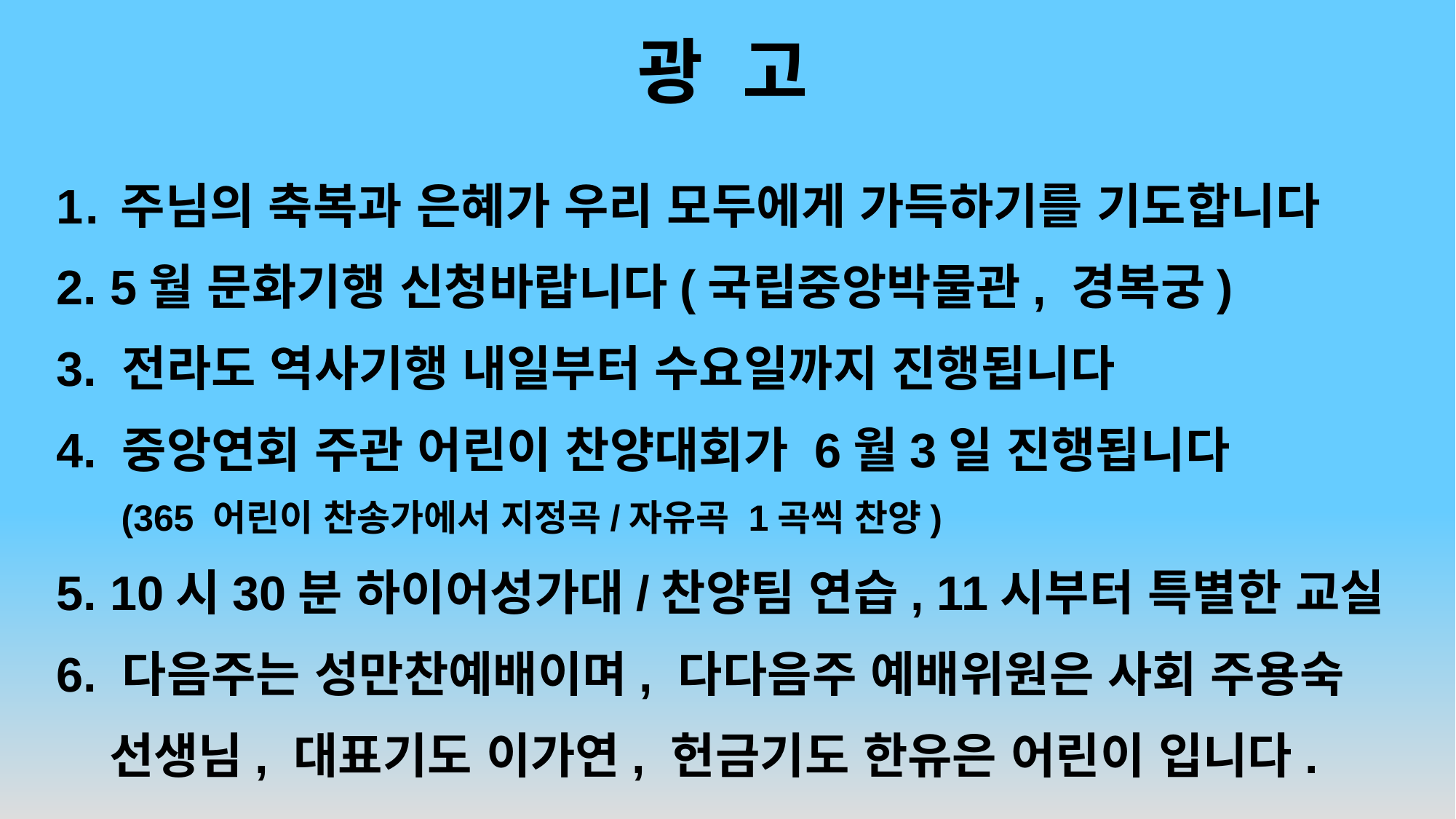

# 광  고
주님의 축복과 은혜가 우리 모두에게 가득하기를 기도합니다
2. 5월 문화기행 신청바랍니다(국립중앙박물관, 경복궁)
3. 전라도 역사기행 내일부터 수요일까지 진행됩니다
4. 중앙연회 주관 어린이 찬양대회가 6월3일 진행됩니다
(365 어린이 찬송가에서 지정곡/자유곡 1곡씩 찬양)
5. 10시30분 하이어성가대/찬양팀 연습, 11시부터 특별한 교실
6. 다음주는 성만찬예배이며, 다다음주 예배위원은 사회 주용숙
   선생님, 대표기도 이가연, 헌금기도 한유은 어린이 입니다.